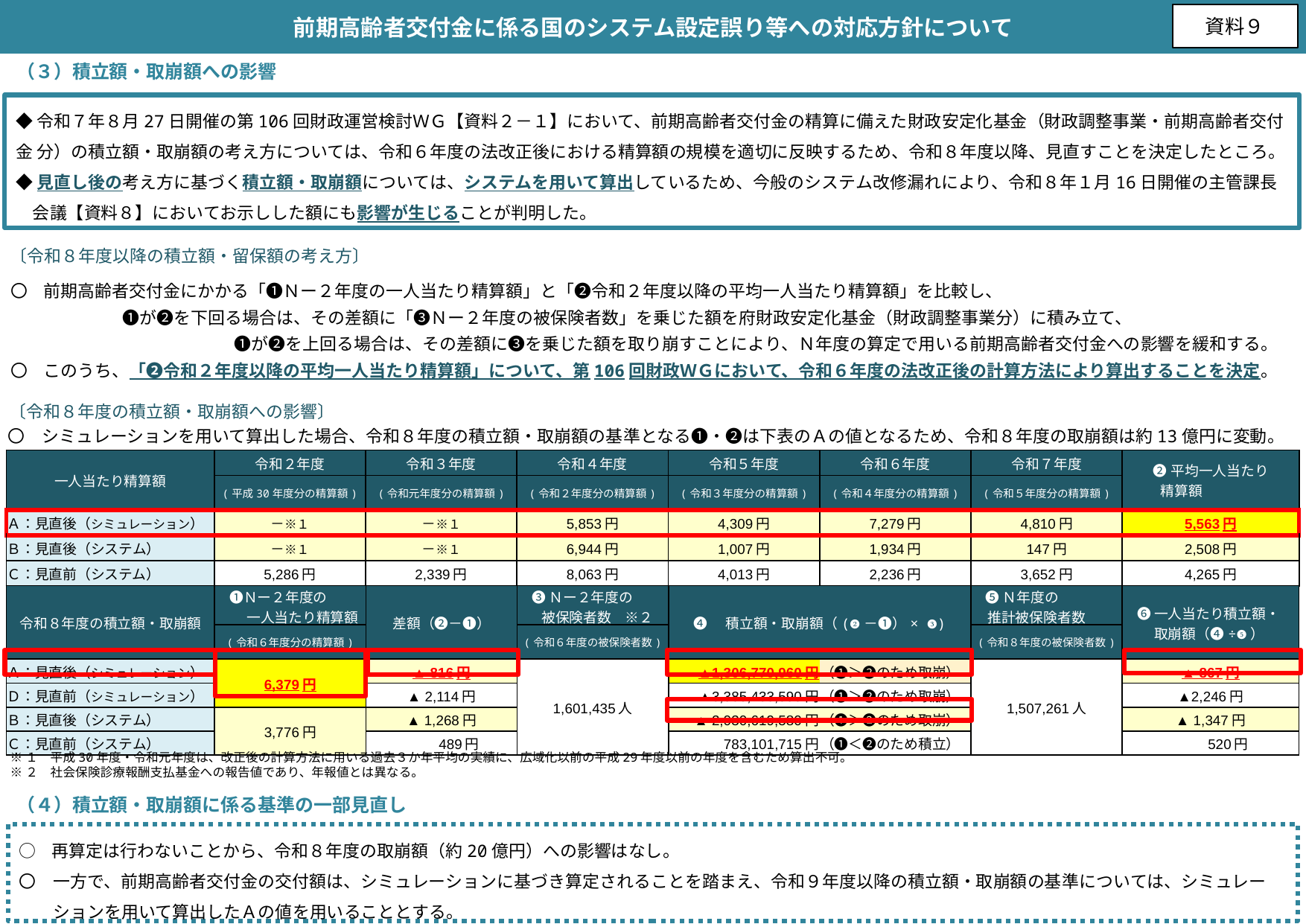

前期高齢者交付金に係る国のシステム設定誤り等への対応方針について
資料９
（３）積立額・取崩額への影響
◆	令和７年８月27日開催の第106回財政運営検討ＷＧ【資料２－１】において、前期高齢者交付金の精算に備えた財政安定化基金（財政調整事業・前期高齢者交付金	分）の積立額・取崩額の考え方については、令和６年度の法改正後における精算額の規模を適切に反映するため、令和８年度以降、見直すことを決定したところ。
◆	見直し後の考え方に基づく積立額・取崩額については、システムを用いて算出しているため、今般のシステム改修漏れにより、令和８年１月16日開催の主管課長
　会議【資料８】においてお示しした額にも影響が生じることが判明した。
〔令和８年度以降の積立額・留保額の考え方〕
〇	前期高齢者交付金にかかる「❶Ｎー２年度の一人当たり精算額」と「❷令和２年度以降の平均一人当たり精算額」を比較し、					❶が❷を下回る場合は、その差額に「❸Ｎー２年度の被保険者数」を乗じた額を府財政安定化基金（財政調整事業分）に積み立て、				❶が❷を上回る場合は、その差額に❸を乗じた額を取り崩すことにより、Ｎ年度の算定で用いる前期高齢者交付金への影響を緩和する。
〇	このうち、「❷令和２年度以降の平均一人当たり精算額」について、第106回財政ＷＧにおいて、令和６年度の法改正後の計算方法により算出することを決定。
〔令和８年度の積立額・取崩額への影響〕
〇　シミュレーションを用いて算出した場合、令和８年度の積立額・取崩額の基準となる❶・❷は下表のＡの値となるため、令和８年度の取崩額は約13億円に変動。
| 一人当たり精算額 | 令和２年度 | 令和３年度 | 令和４年度 | 令和５年度 | 令和６年度 | 令和７年度 | ❷平均一人当たり 　　 精算額 |
| --- | --- | --- | --- | --- | --- | --- | --- |
|  | (平成30年度分の精算額) | (令和元年度分の精算額) | (令和２年度分の精算額) | (令和３年度分の精算額) | (令和４年度分の精算額) | (令和５年度分の精算額) |  |
| Ａ：見直後（シミュレーション） | －※１ | －※１ | 5,853円 | 4,309円 | 7,279円 | 4,810円 | 5,563円 |
| Ｂ：見直後（システム） | －※１ | －※１ | 6,944円 | 1,007円 | 1,934円 | 147円 | 2,508円 |
| Ｃ：見直前（システム） | 5,286円 | 2,339円 | 8,063円 | 4,013円 | 2,236円 | 3,652円 | 4,265円 |
| 令和８年度の積立額・取崩額 | ❶Ｎー２年度の 　　 一人当たり精算額 | 差額（❷－❶） | ❸ Ｎー２年度の 　 被保険者数　※２ | ❹　積立額・取崩額（(❷－❶）× ❸) |  | ❺ Ｎ年度の 推計被保険者数 | ❻ 一人当たり積立額・ 　　 取崩額（❹÷❺） |
| --- | --- | --- | --- | --- | --- | --- | --- |
|  | (令和６年度分の精算額) |  | (令和６年度の被保険者数) |  |  | (令和８年度の被保険者数) |  |
| Ａ：見直後（シミュレーション） | 6,379円 | ▲ 816円 | 1,601,435人 | ▲1,306,770,960円 | （❶＞❷のため取崩） | 1,507,261人 | ▲ 867円 |
| Ｄ：見直前（シミュレーション） |  | ▲ 2,114円 |  | ▲3,385,433,590円 | （❶＞❷のため取崩） |  | ▲2,246円 |
| Ｂ：見直後（システム） | 3,776円 | ▲ 1,268円 | 1,601,435人 | ▲ 2,030,619,580円 | （❶＞❷のため取崩） | 1,507,261人 | ▲ 1,347円 |
| Ｃ：見直前（システム） |  | 489円 |  | 783,101,715円 | （❶＜❷のため積立） |  | 520円 |

※１　平成30年度・令和元年度は、改正後の計算方法に用いる過去３か年平均の実績に、広域化以前の平成29年度以前の年度を含むため算出不可。
※２　社会保険診療報酬支払基金への報告値であり、年報値とは異なる。
（４）積立額・取崩額に係る基準の一部見直し
○	再算定は行わないことから、令和８年度の取崩額（約20億円）への影響はなし。
〇　一方で、前期高齢者交付金の交付額は、シミュレーションに基づき算定されることを踏まえ、令和９年度以降の積立額・取崩額の基準については、シミュレー
　　ションを用いて算出したＡの値を用いることとする。